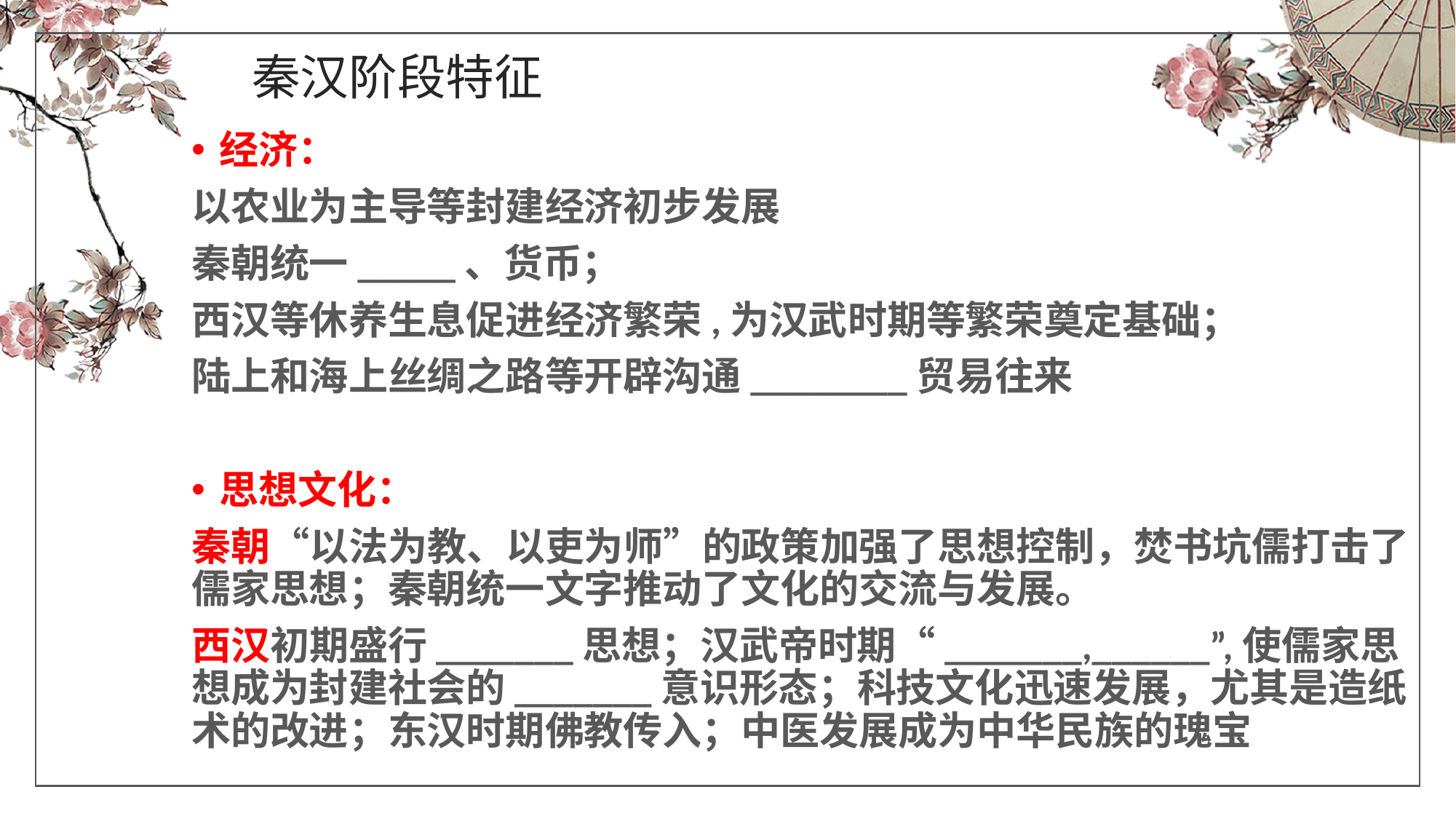

秦汉阶段特征
经济：
以农业为主导等封建经济初步发展
秦朝统一_____、货币；
西汉等休养生息促进经济繁荣,为汉武时期等繁荣奠定基础；
陆上和海上丝绸之路等开辟沟通________贸易往来

思想文化：
秦朝“以法为教、以吏为师”的政策加强了思想控制，焚书坑儒打击了儒家思想；秦朝统一文字推动了文化的交流与发展。
西汉初期盛行_______思想；汉武帝时期“_______,______”,使儒家思想成为封建社会的_______意识形态；科技文化迅速发展，尤其是造纸术的改进；东汉时期佛教传入；中医发展成为中华民族的瑰宝